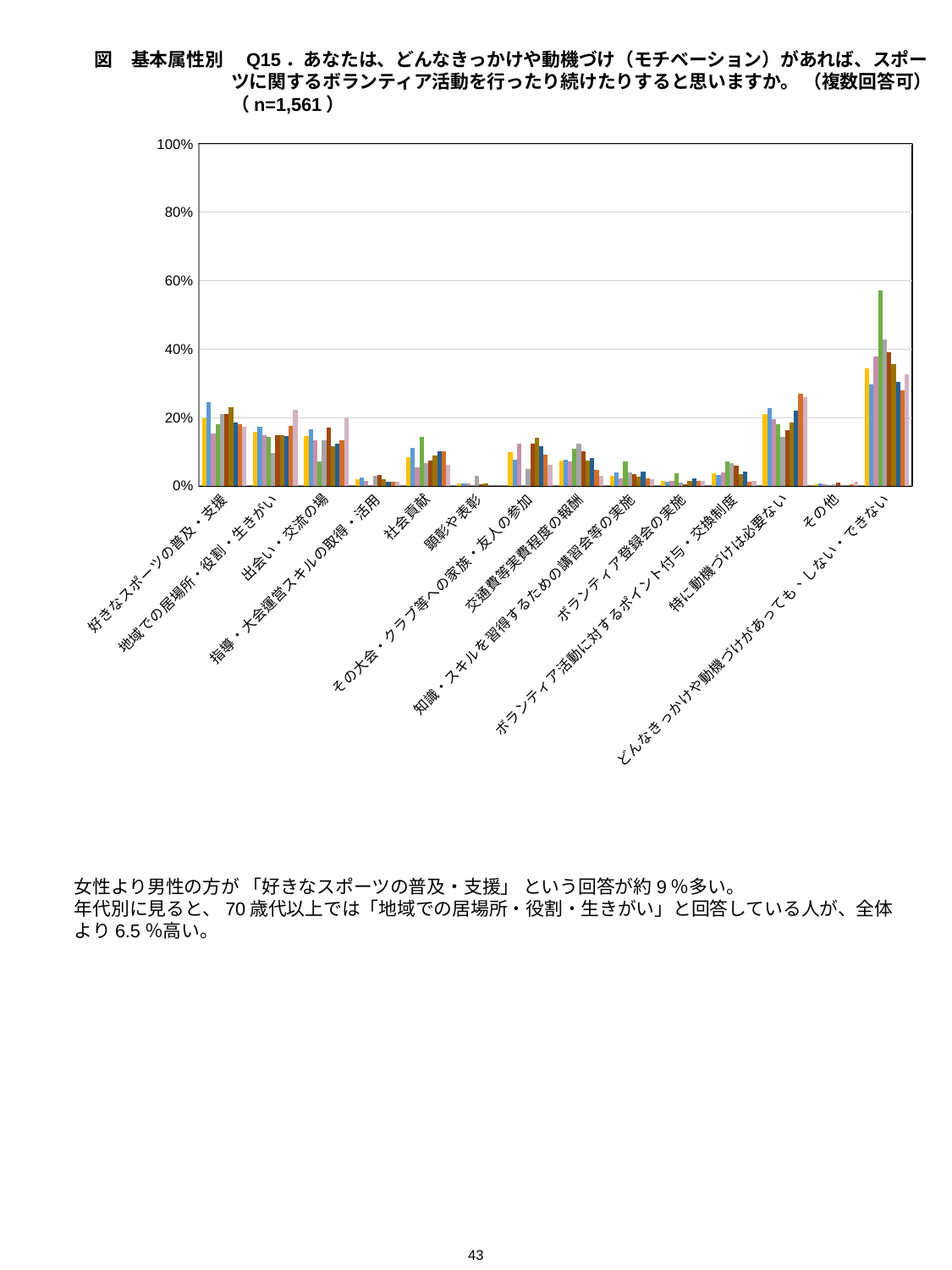

図　基本属性別　Q15．あなたは、どんなきっかけや動機づけ（モチベーション）があれば、スポーツに関するボランティア活動を行ったり続けたりすると思いますか。 （複数回答可）（n=1,561）

### Chart

| Category | 全体(n=1561) | 男性(n=736) | 女性(n=797) | 回答しない(n=28) | 18歳 - 20代(n=210) | 30代(n=259) | 40代(n=269) | 50代(n=270) | 60代(n=279) | 70代以上(n=274) |
|---|---|---|---|---|---|---|---|---|---|---|
| 好きなスポーツの普及・支援 | 19.666880204996797 | 24.456521739130437 | 15.307402760351318 | 17.857142857142858 | 20.952380952380953 | 20.84942084942085 | 23.04832713754647 | 18.51851851851852 | 17.921146953405017 | 17.153284671532848 |
| 地域での居場所・役割・生きがい | 15.823190262652146 | 17.119565217391305 | 14.680050188205772 | 14.285714285714285 | 9.523809523809524 | 14.671814671814671 | 14.869888475836431 | 14.444444444444445 | 17.56272401433692 | 22.262773722627735 |
| 出会い・交流の場 | 14.606021780909673 | 16.440217391304348 | 13.174404015056462 | 7.142857142857143 | 13.333333333333334 | 16.988416988416986 | 11.524163568773234 | 12.222222222222221 | 13.261648745519715 | 20.07299270072993 |
| 指導・大会運営スキルの取得・活用 | 1.7937219730941705 | 2.3097826086956523 | 1.3801756587202008 | 0.0 | 2.857142857142857 | 3.088803088803089 | 1.858736059479554 | 1.1111111111111112 | 1.075268817204301 | 1.094890510948905 |
| 社会貢献 | 8.263933376040999 | 11.141304347826088 | 5.395232120451694 | 14.285714285714285 | 6.666666666666667 | 7.335907335907336 | 8.921933085501857 | 10.0 | 10.035842293906809 | 6.204379562043796 |
| 顕彰や表彰 | 0.5765534913516976 | 0.5434782608695652 | 0.6273525721455459 | 0.0 | 2.857142857142857 | 0.3861003861003861 | 0.7434944237918216 | 0.0 | 0.0 | 0.0 |
| その大会・クラブ等への家族・友人の参加 | 9.80140935297886 | 7.608695652173913 | 12.170639899623588 | 0.0 | 4.761904761904762 | 12.355212355212355 | 14.12639405204461 | 11.481481481481481 | 8.960573476702509 | 6.204379562043796 |
| 交通費等実費程度の報酬 | 7.367072389493915 | 7.472826086956522 | 7.151819322459223 | 10.714285714285715 | 12.380952380952381 | 10.038610038610038 | 7.434944237918216 | 8.148148148148147 | 4.659498207885305 | 2.9197080291970803 |
| 知識・スキルを習得するための講習会等の実施 | 2.9468289557975655 | 3.8043478260869565 | 2.0075282308657467 | 7.142857142857143 | 3.8095238095238098 | 3.474903474903475 | 2.6022304832713754 | 4.0740740740740735 | 2.150537634408602 | 1.8248175182481754 |
| ボランティア登録会の実施 | 1.345291479820628 | 1.222826086956522 | 1.3801756587202008 | 3.5714285714285716 | 0.9523809523809524 | 0.3861003861003861 | 1.4869888475836432 | 2.2222222222222223 | 1.4336917562724014 | 1.4598540145985401 |
| ボランティア活動に対するポイント付与・交換制度 | 3.587443946188341 | 3.125 | 3.8895859473023844 | 7.142857142857143 | 6.666666666666667 | 5.7915057915057915 | 3.345724907063197 | 4.0740740740740735 | 1.075268817204301 | 1.4598540145985401 |
| 特に動機づけは必要ない | 20.948110185778347 | 22.554347826086957 | 19.573400250941027 | 17.857142857142858 | 14.285714285714285 | 16.216216216216214 | 18.587360594795538 | 21.85185185185185 | 26.881720430107524 | 25.912408759124087 |
| その他 | 0.4484304932735426 | 0.5434782608695652 | 0.37641154328732745 | 0.0 | 0.4761904761904762 | 0.7722007722007722 | 0.0 | 0.0 | 0.35842293906810035 | 1.094890510948905 |
| どんなきっかけや動機づけがあっても、しない・できない | 34.33696348494554 | 29.619565217391305 | 37.89209535759097 | 57.14285714285714 | 42.85714285714286 | 38.996138996138995 | 35.68773234200743 | 30.37037037037037 | 27.956989247311828 | 32.481751824817515 |
女性より男性の方が 「好きなスポーツの普及・支援」 という回答が約9％多い。
年代別に見ると、70歳代以上では「地域での居場所・役割・生きがい」と回答している人が、全体より6.5％高い。
43